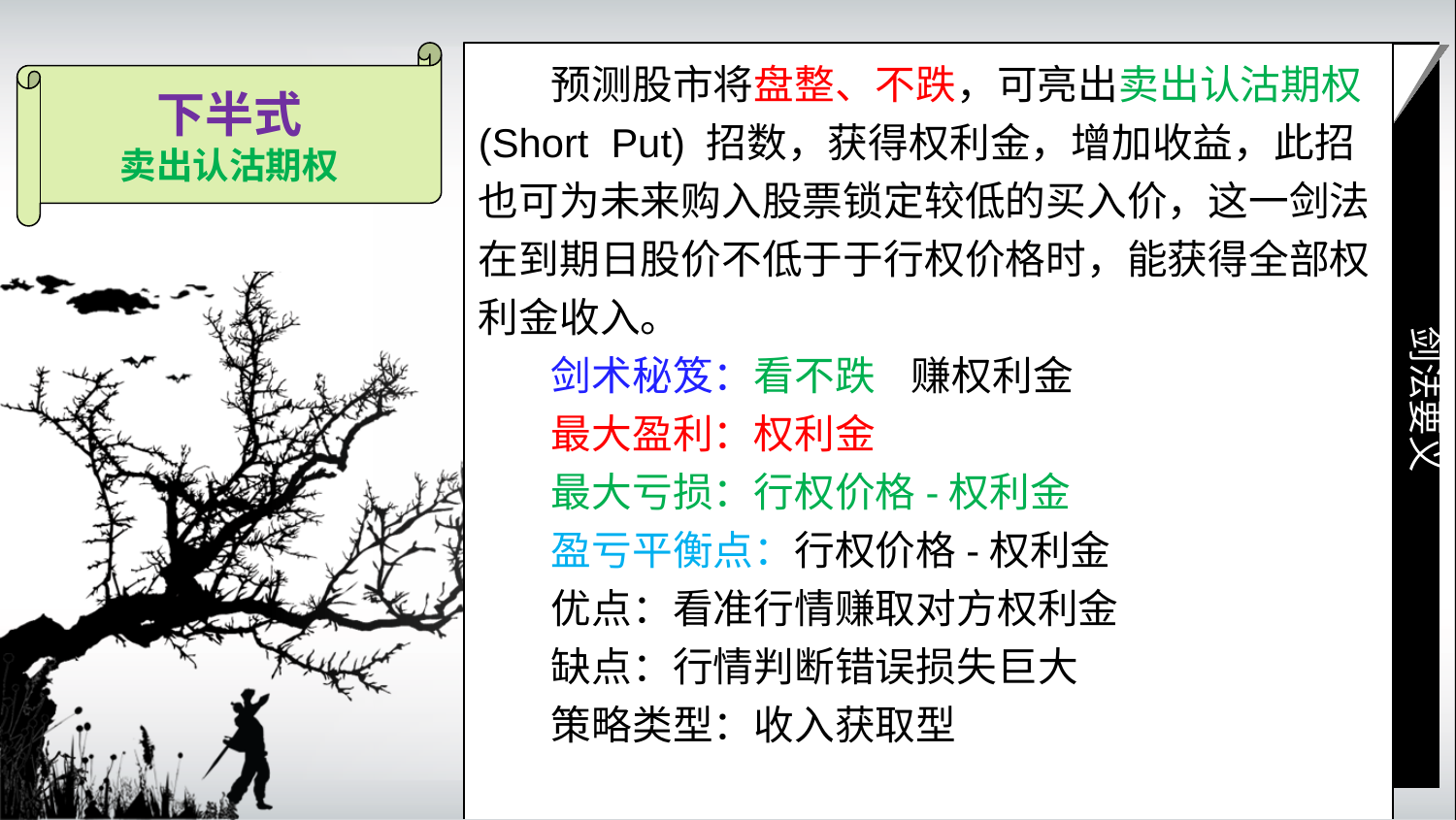

预测股市将盘整、不跌，可亮出卖出认沽期权(Short  Put) 招数，获得权利金，增加收益，此招也可为未来购入股票锁定较低的买入价，这一剑法在到期日股价不低于于行权价格时，能获得全部权利金收入。
剑术秘笈：看不跌    赚权利金
最大盈利：权利金
最大亏损：行权价格-权利金
盈亏平衡点：行权价格-权利金
优点：看准行情赚取对方权利金
缺点：行情判断错误损失巨大
策略类型：收入获取型

剑法要义
下半式
卖出认沽期权